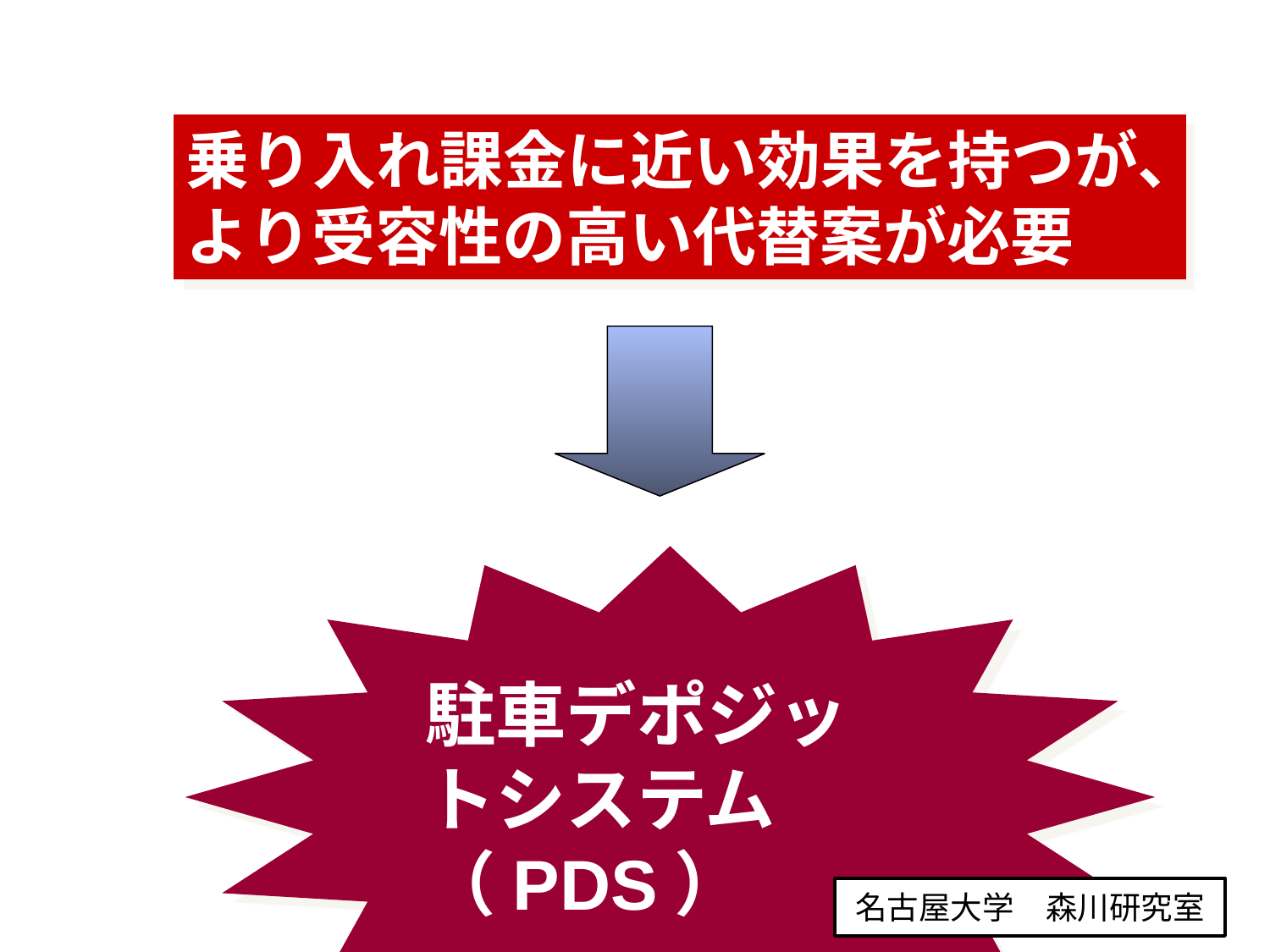

乗り入れ課金に近い効果を持つが、
より受容性の高い代替案が必要

駐車デポジットシステム（PDS）
名古屋大学　森川研究室